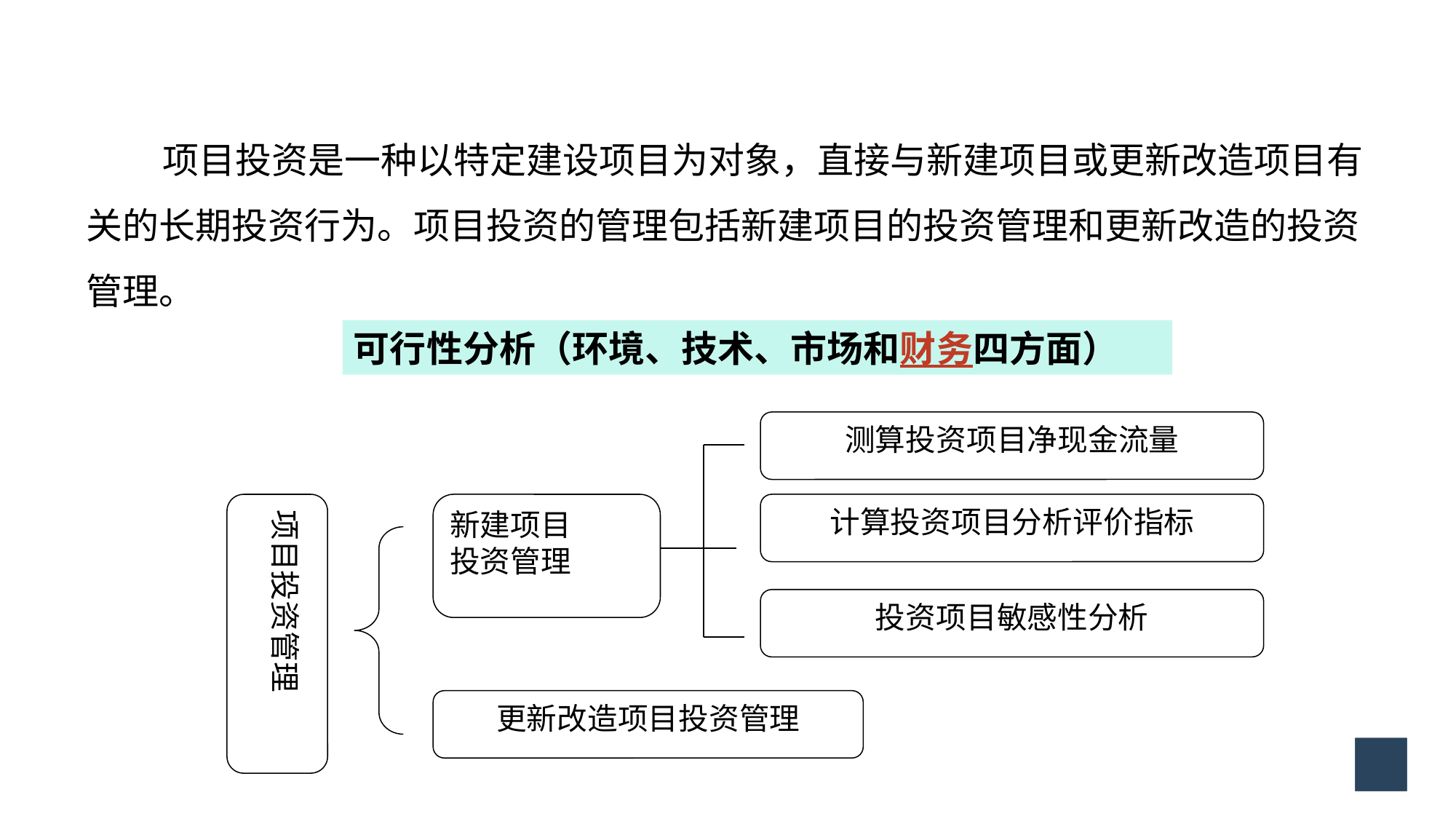

项目投资是一种以特定建设项目为对象，直接与新建项目或更新改造项目有关的长期投资行为。项目投资的管理包括新建项目的投资管理和更新改造的投资管理。
可行性分析（环境、技术、市场和财务四方面）
测算投资项目净现金流量
项目投资管理
新建项目
投资管理
计算投资项目分析评价指标

投资项目敏感性分析
更新改造项目投资管理